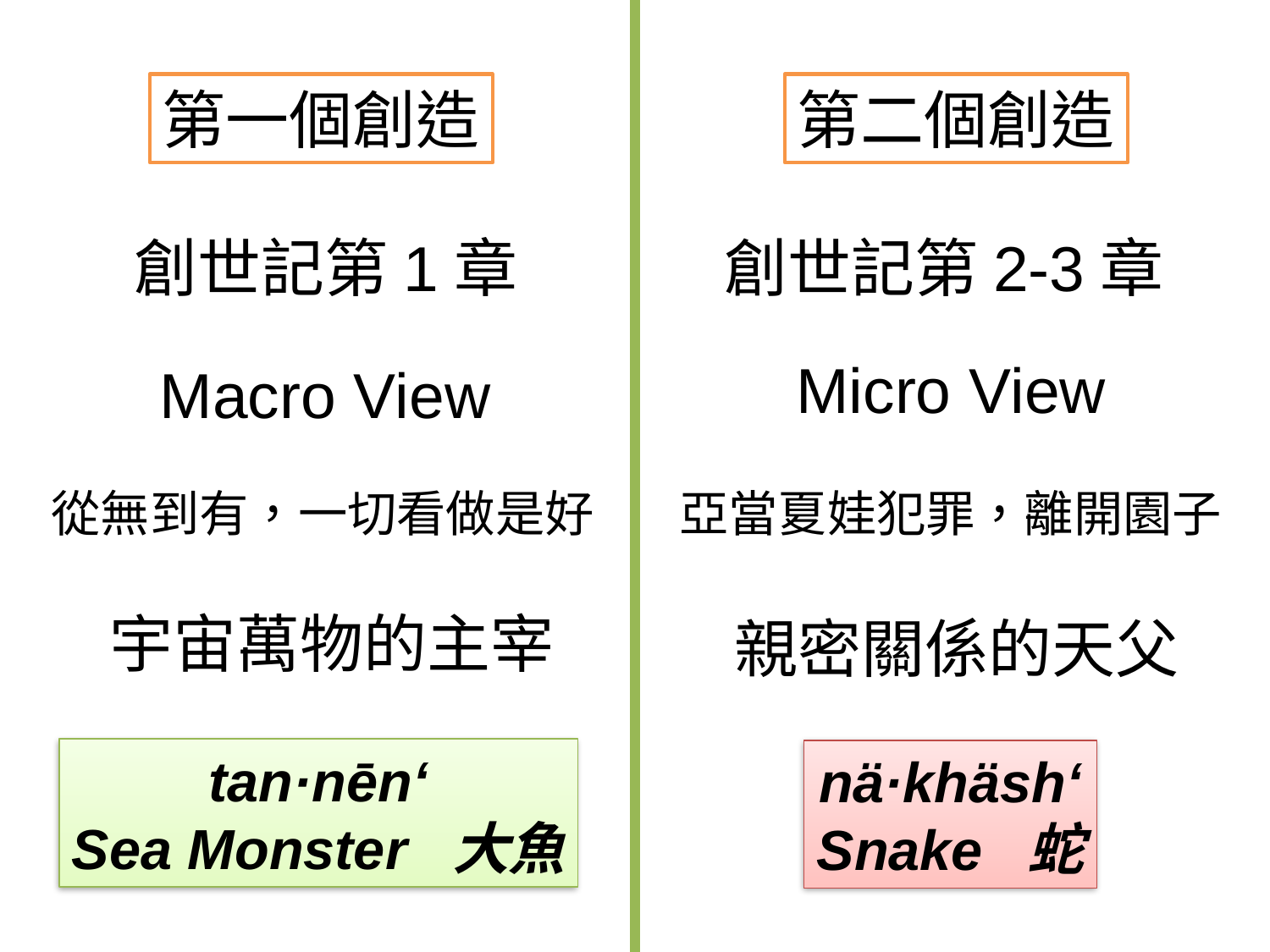

第一個創造
第二個創造
創世記第1章
創世記第2-3章
Micro View
Macro View
從無到有，一切看做是好
亞當夏娃犯罪，離開園子
宇宙萬物的主宰
親密關係的天父
tan·nēn‘
Sea Monster  大魚
nä·khäsh‘
Snake  蛇